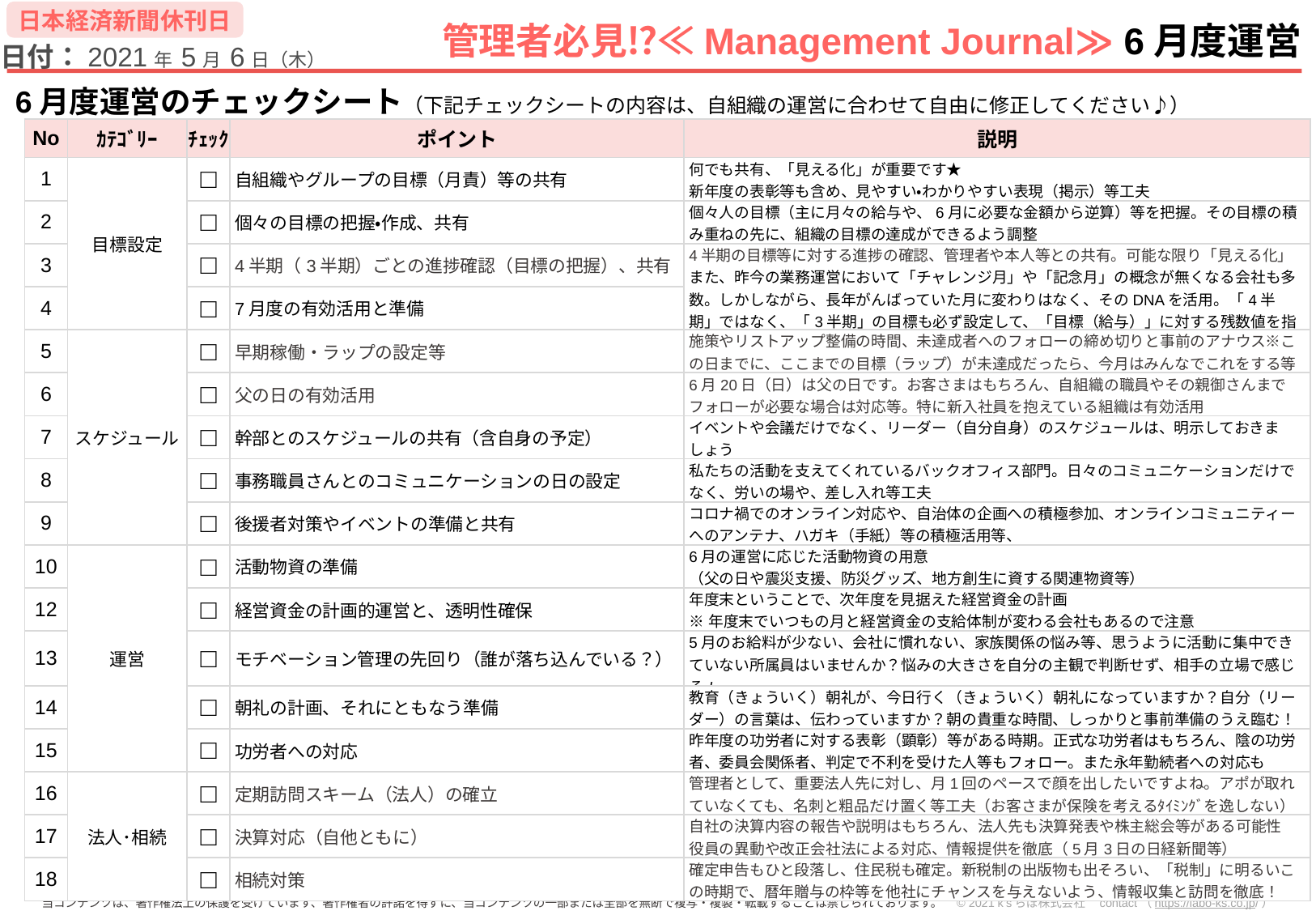

日本経済新聞休刊日
管理者必見⁉≪Management Journal≫ 6月度運営
日付：2021年 5月 6日（木）
6月度運営のチェックシート（下記チェックシートの内容は、自組織の運営に合わせて自由に修正してください♪）

| No | ｶﾃｺﾞﾘｰ | ﾁｪｯｸ | ポイント | 説明 |
| --- | --- | --- | --- | --- |
| 1 | 目標設定 | □ | 自組織やグループの目標（月責）等の共有 | 何でも共有、「見える化」が重要です★ 新年度の表彰等も含め、見やすい・わかりやすい表現（掲示）等工夫 |
| 2 |  | □ | 個々の目標の把握・作成、共有 | 個々人の目標（主に月々の給与や、6月に必要な金額から逆算）等を把握。その目標の積み重ねの先に、組織の目標の達成ができるよう調整 |
| 3 |  | □ | 4半期（3半期）ごとの進捗確認（目標の把握）、共有 | 4半期の目標等に対する進捗の確認、管理者や本人等との共有。可能な限り「見える化」 また、昨今の業務運営において「チャレンジ月」や「記念月」の概念が無くなる会社も多数。しかしながら、長年がんばっていた月に変わりはなく、そのDNAを活用。「4半期」ではなく、「3半期」の目標も必ず設定して、「目標（給与）」に対する残数値を指導！ |
| 4 |  | □ | 7月度の有効活用と準備 |  |
| 5 | スケジュール | □ | 早期稼働・ラップの設定等 | 施策やリストアップ整備の時間、未達成者へのフォローの締め切りと事前のアナウス※この日までに、ここまでの目標（ラップ）が未達成だったら、今月はみんなでこれをする等 |
| 6 |  | □ | 父の日の有効活用 | 6月20日（日）は父の日です。お客さまはもちろん、自組織の職員やその親御さんまでフォローが必要な場合は対応等。特に新入社員を抱えている組織は有効活用 |
| 7 |  | □ | 幹部とのスケジュールの共有（含自身の予定） | イベントや会議だけでなく、リーダー（自分自身）のスケジュールは、明示しておきましょう |
| 8 |  | □ | 事務職員さんとのコミュニケーションの日の設定 | 私たちの活動を支えてくれているバックオフィス部門。日々のコミュニケーションだけでなく、労いの場や、差し入れ等工夫 |
| 9 |  | □ | 後援者対策やイベントの準備と共有 | コロナ禍でのオンライン対応や、自治体の企画への積極参加、オンラインコミュニティーへのアンテナ、ハガキ（手紙）等の積極活用等、 |
| 10 | 運営 | □ | 活動物資の準備 | 6月の運営に応じた活動物資の用意 （父の日や震災支援、防災グッズ、地方創生に資する関連物資等） |
| 12 |  | □ | 経営資金の計画的運営と、透明性確保 | 年度末ということで、次年度を見据えた経営資金の計画 ※年度末でいつもの月と経営資金の支給体制が変わる会社もあるので注意 |
| 13 |  | □ | モチベーション管理の先回り（誰が落ち込んでいる？） | 5月のお給料が少ない、会社に慣れない、家族関係の悩み等、思うように活動に集中できていない所属員はいませんか？悩みの大きさを自分の主観で判断せず、相手の立場で感じる! |
| 14 |  | □ | 朝礼の計画、それにともなう準備 | 教育（きょういく）朝礼が、今日行く（きょういく）朝礼になっていますか？自分（リーダー）の言葉は、伝わっていますか？朝の貴重な時間、しっかりと事前準備のうえ臨む！ |
| 15 |  | □ | 功労者への対応 | 昨年度の功労者に対する表彰（顕彰）等がある時期。正式な功労者はもちろん、陰の功労者、委員会関係者、判定で不利を受けた人等もフォロー。また永年勤続者への対応も |
| 16 | 法人･相続 | □ | 定期訪問スキーム（法人）の確立 | 管理者として、重要法人先に対し、月1回のペースで顔を出したいですよね。アポが取れていなくても、名刺と粗品だけ置く等工夫（お客さまが保険を考えるﾀｲﾐﾝｸﾞを逸しない） |
| 17 |  | □ | 決算対応（自他ともに） | 自社の決算内容の報告や説明はもちろん、法人先も決算発表や株主総会等がある可能性 役員の異動や改正会社法による対応、情報提供を徹底（5月3日の日経新聞等） |
| 18 |  | □ | 相続対策 | 確定申告もひと段落し、住民税も確定。新税制の出版物も出そろい、「税制」に明るいこの時期で、暦年贈与の枠等を他社にチャンスを与えないよう、情報収集と訪問を徹底！ |